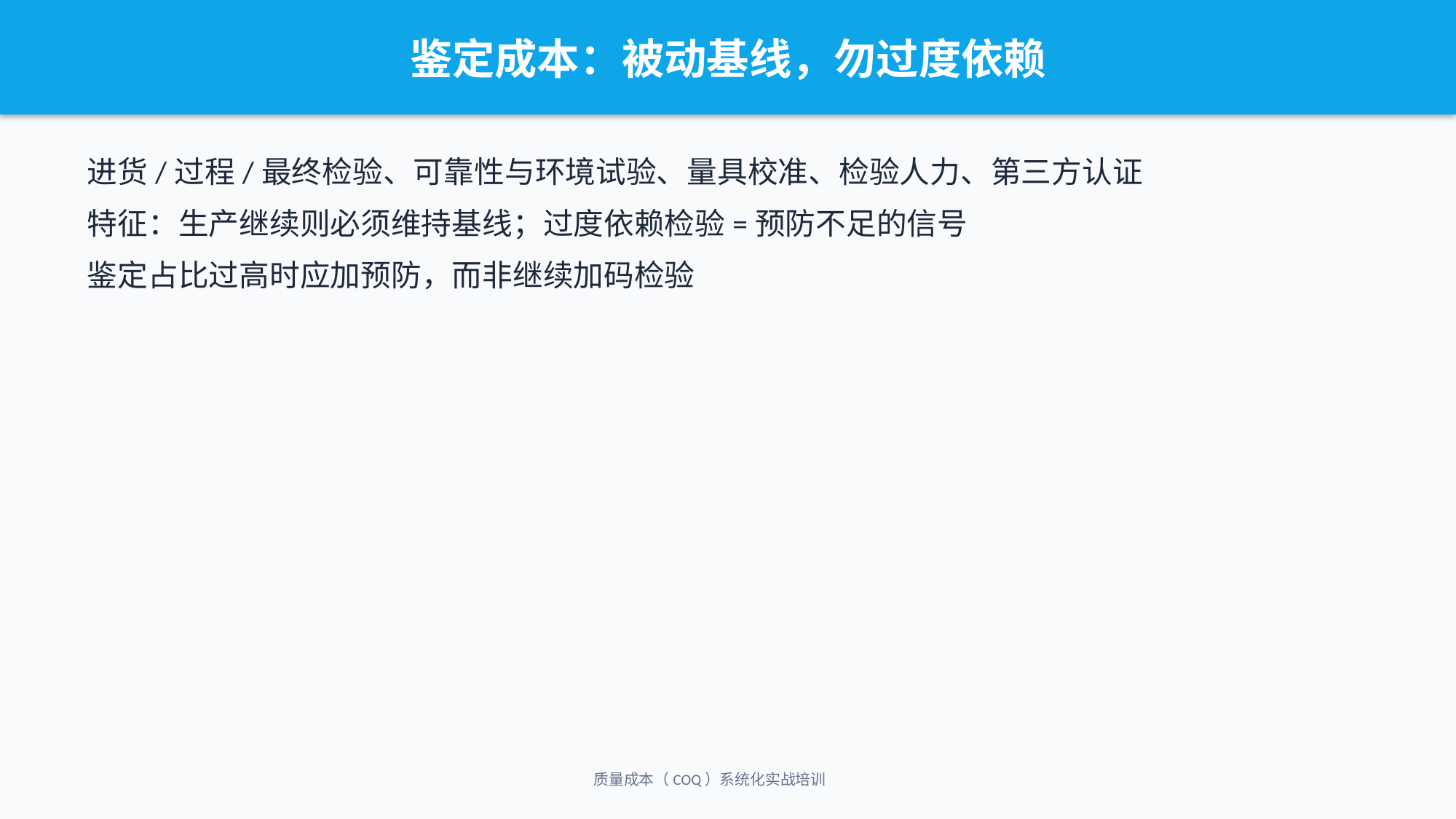

鉴定成本：被动基线，勿过度依赖
进货/过程/最终检验、可靠性与环境试验、量具校准、检验人力、第三方认证
特征：生产继续则必须维持基线；过度依赖检验=预防不足的信号
鉴定占比过高时应加预防，而非继续加码检验
质量成本（COQ）系统化实战培训